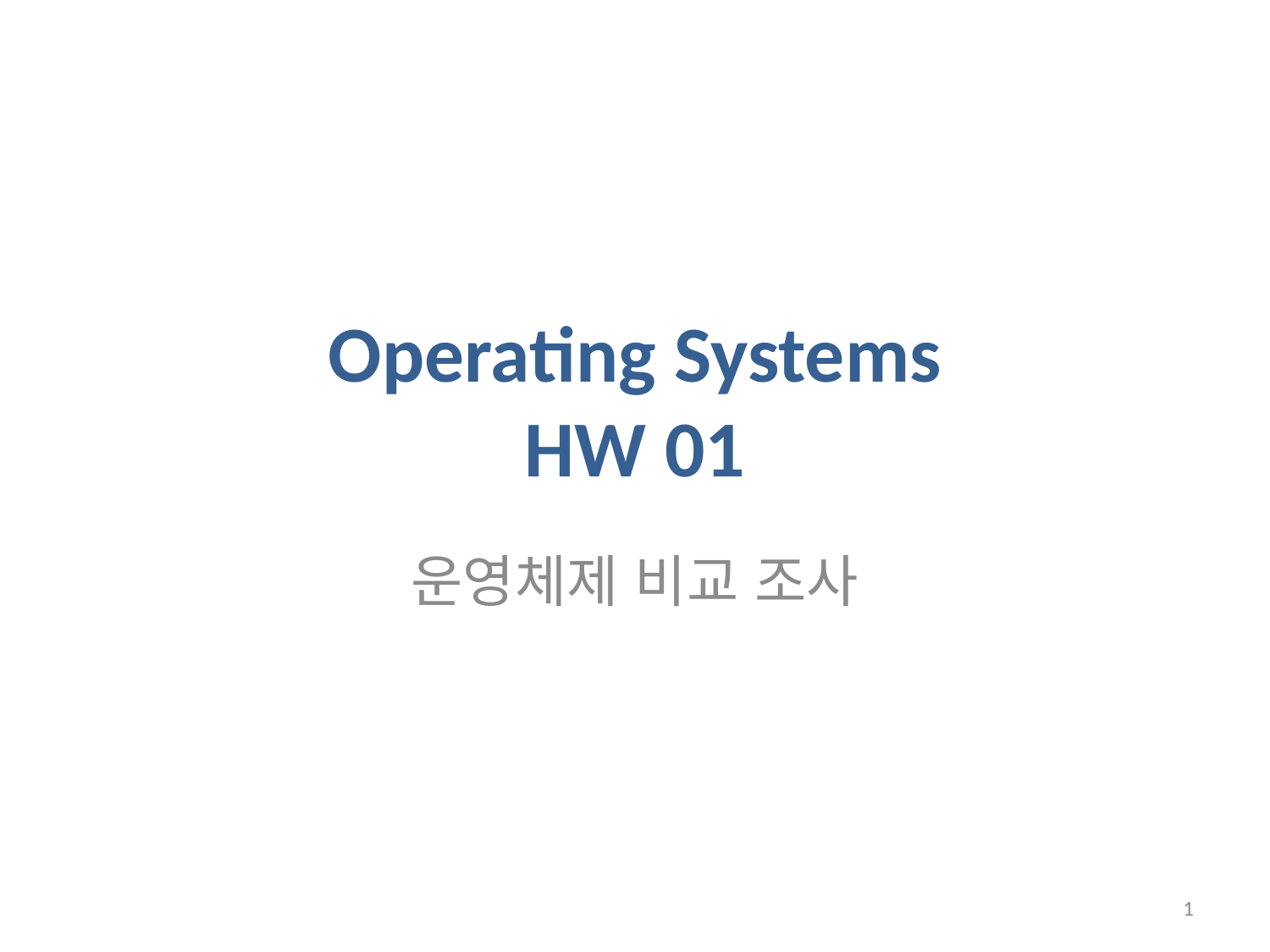

# Operating Systems HW 01
운영체제 비교 조사
1